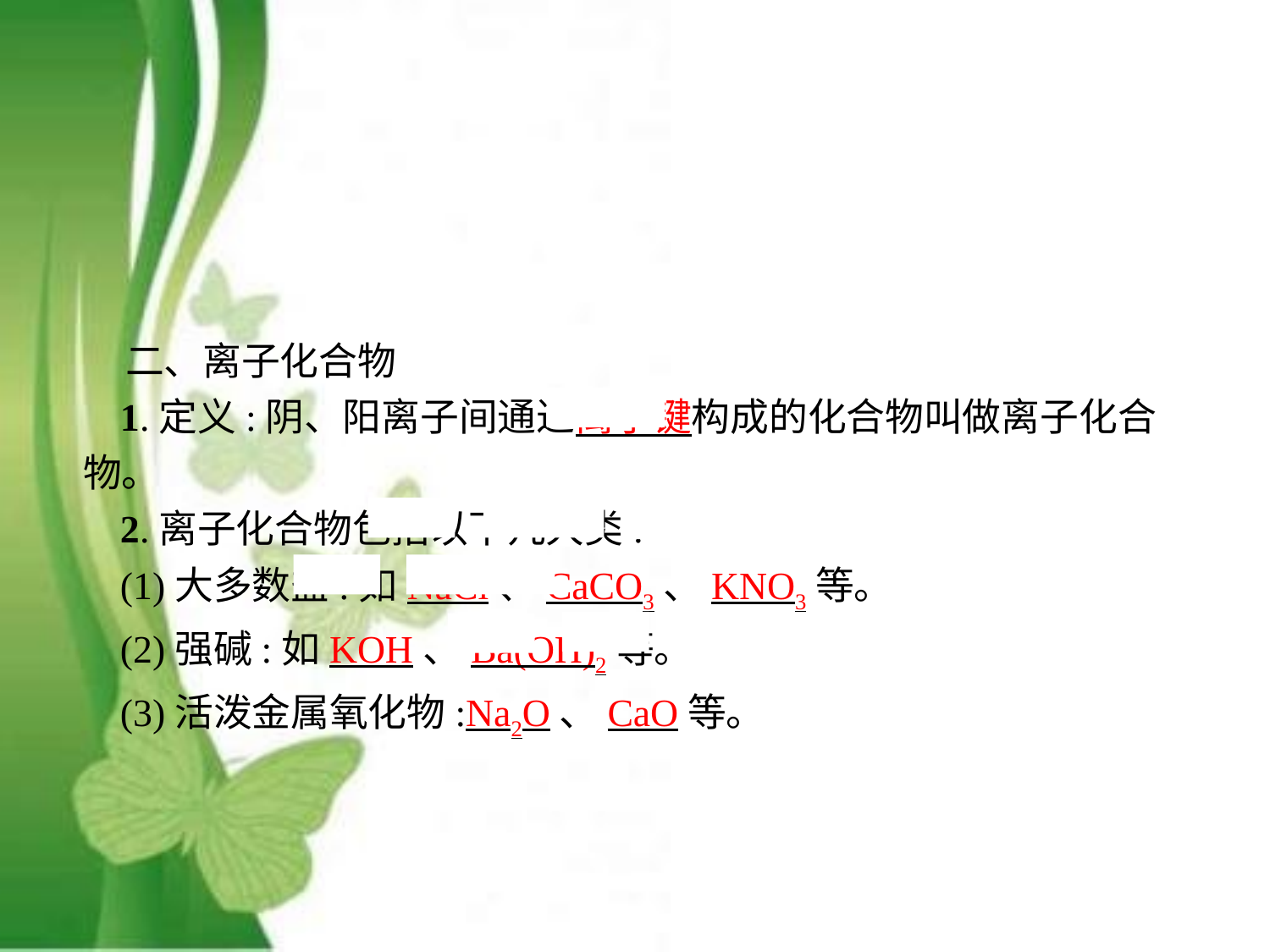

二、离子化合物
1.定义:阴、阳离子间通过离子键构成的化合物叫做离子化合物。
2.离子化合物包括以下几大类:
(1)大多数盐:如NaCl、CaCO3、KNO3等。
(2)强碱:如KOH、Ba(OH)2等。
(3)活泼金属氧化物:Na2O、CaO等。